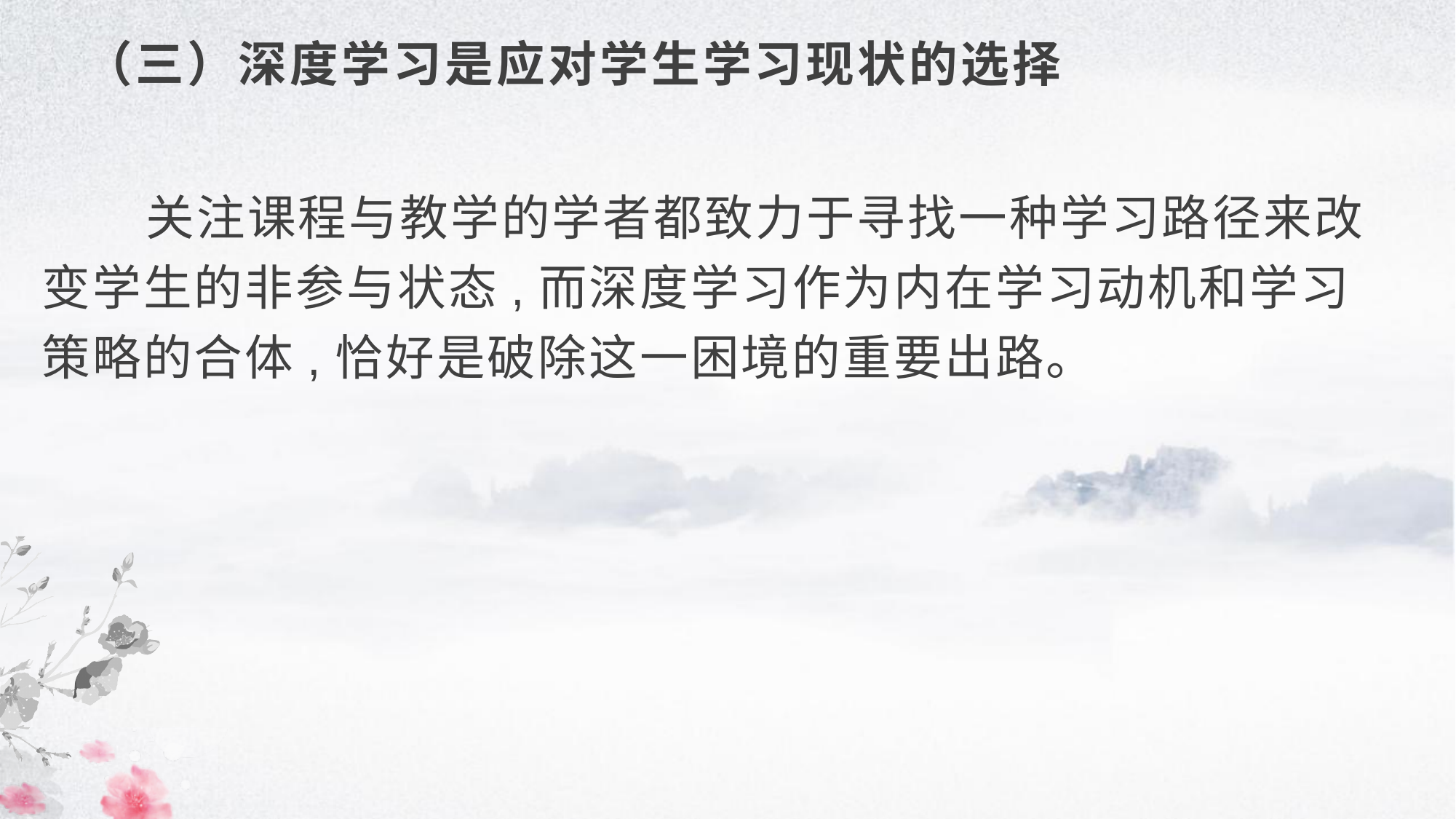

# （三）深度学习是应对学生学习现状的选择
       关注课程与教学的学者都致力于寻找一种学习路径来改变学生的非参与状态,而深度学习作为内在学习动机和学习策略的合体,恰好是破除这一困境的重要出路。